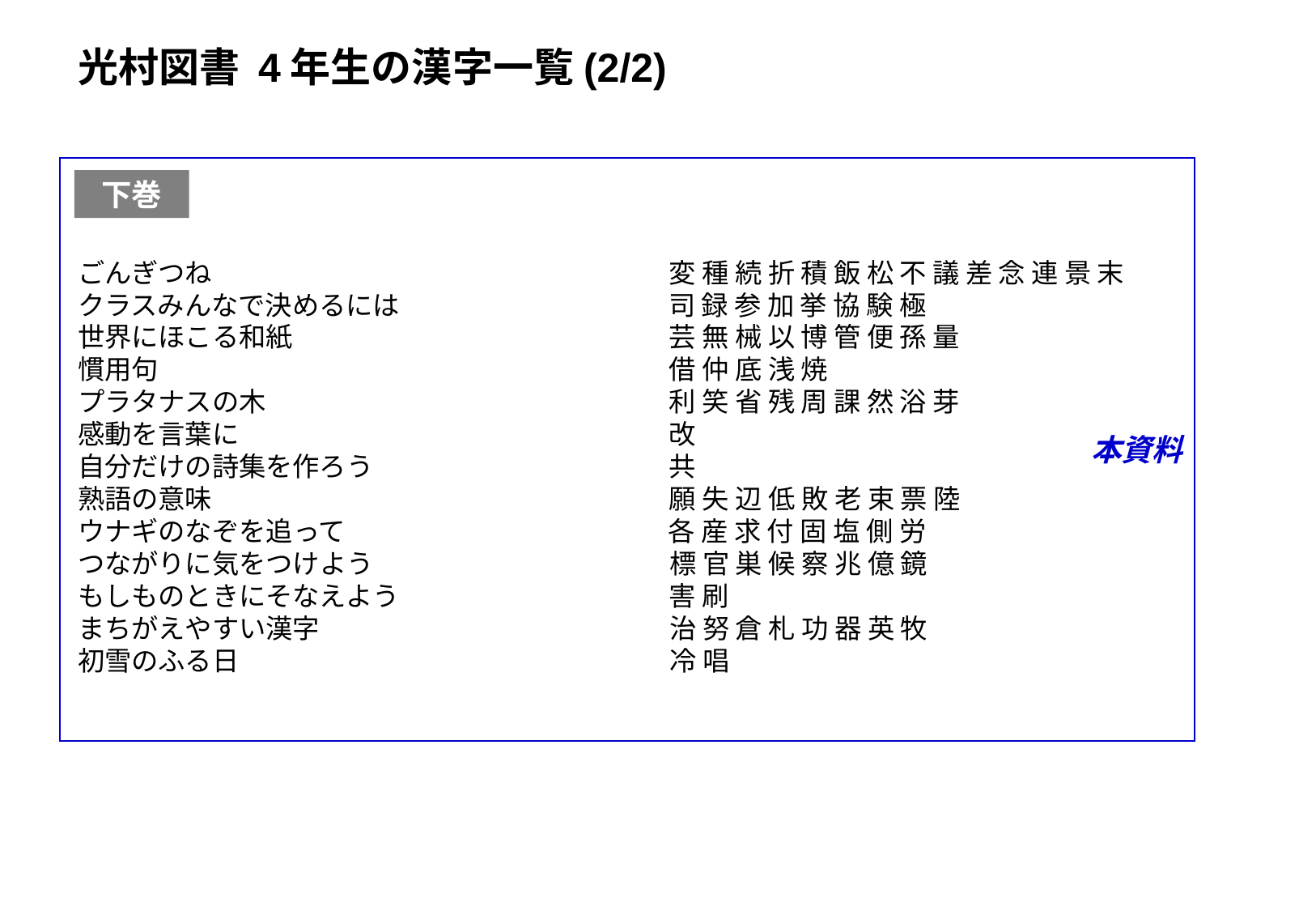

光村図書 4年生の漢字一覧(2/2)
本資料
下巻

ごんぎつね　　　　　　　　　　　　　　　　　変 種 続 折 積 飯 松 不 議 差 念 連 景 末
クラスみんなで決めるには　　　　　　　　　　司 録 参 加 挙 協 験 極
世界にほこる和紙　　　　　　　　　　　　　　芸 無 械 以 博 管 便 孫 量
慣用句　　　　　　　　　　　　　　　　　　　借 仲 底 浅 焼
プラタナスの木　　　　　　　　　　　　　　　利 笑 省 残 周 課 然 浴 芽
感動を言葉に　　　　　　　　　　　　　　　　改
自分だけの詩集を作ろう　　　　　　　　　　　共
熟語の意味　　　　　　　　　　　　　　　　　願 失 辺 低 敗 老 束 票 陸
ウナギのなぞを追って　　　　　　　　　　　　各 産 求 付 固 塩 側 労
つながりに気をつけよう　　　　　　　　　　　標 官 巣 候 察 兆 億 鏡
もしものときにそなえよう　　　　　　　　　　害 刷
まちがえやすい漢字　　　　　　　　　　　　　治 努 倉 札 功 器 英 牧
初雪のふる日　　　　　　　　　　　　　　　　冷 唱